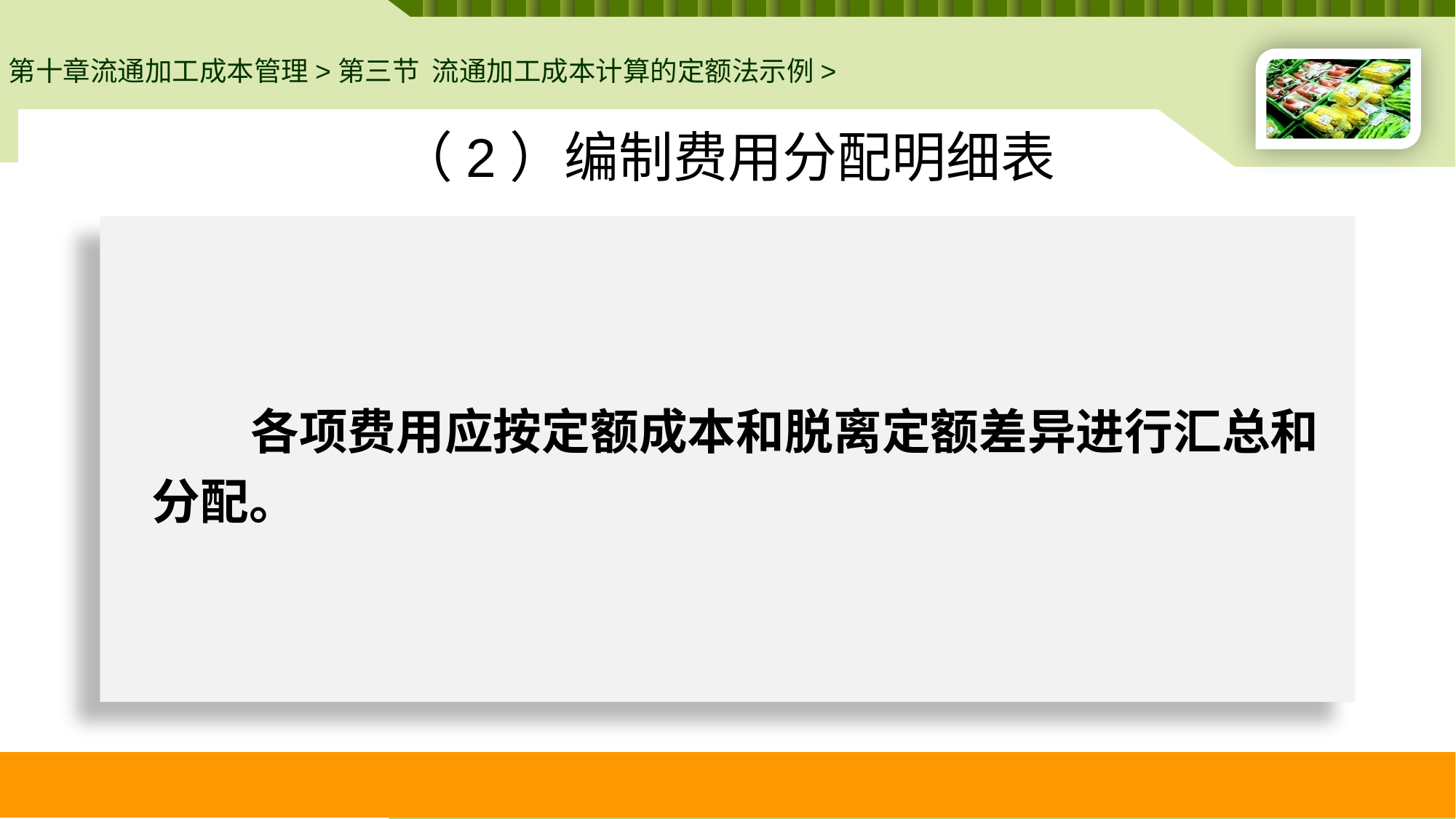

第十章流通加工成本管理>第三节  流通加工成本计算的定额法示例>
# （2）编制费用分配明细表
各项费用应按定额成本和脱离定额差异进行汇总和分配。